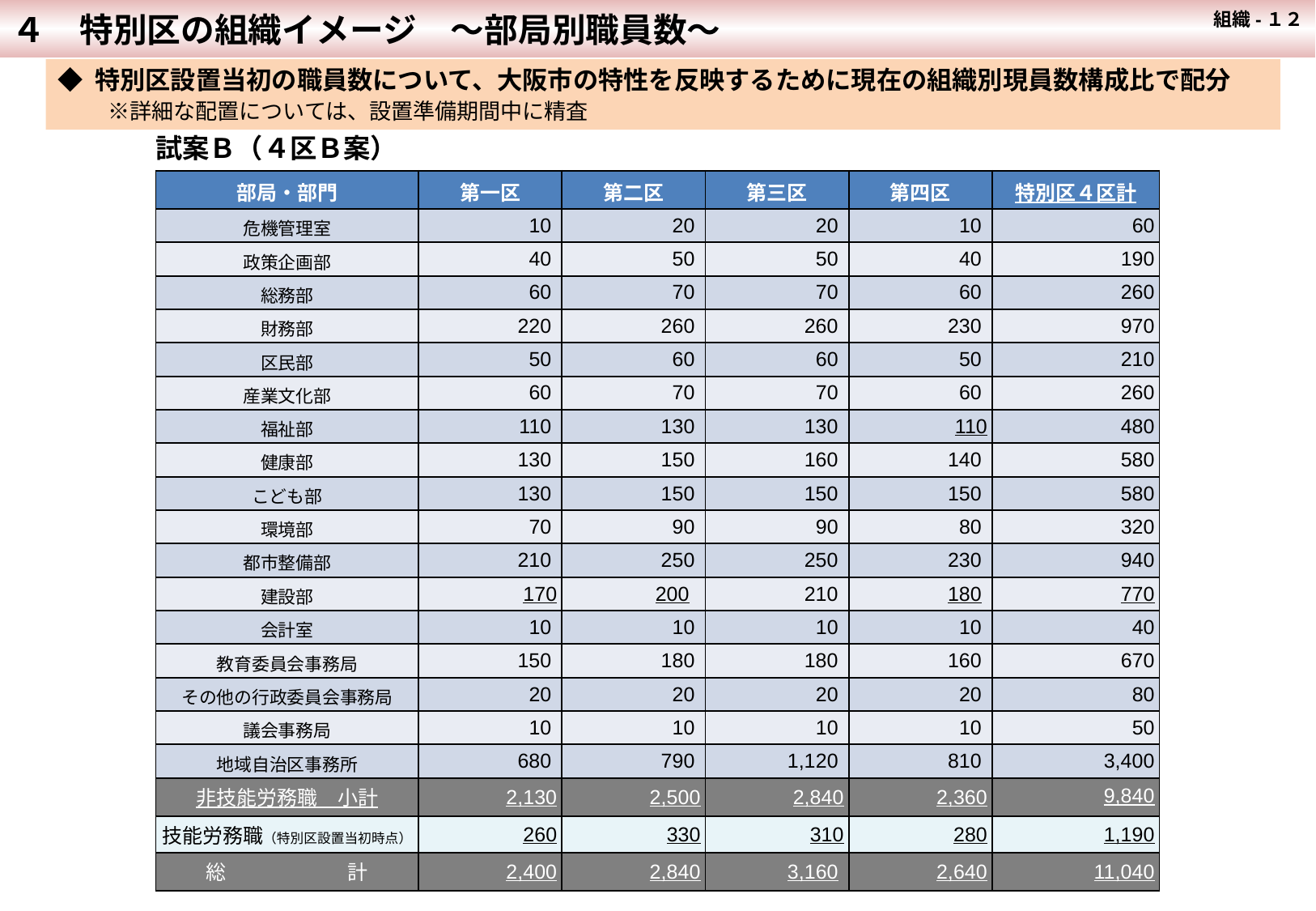

４　特別区の組織イメージ　～部局別職員数～
 組織-１２
 組-１１
◆ 特別区設置当初の職員数について、大阪市の特性を反映するために現在の組織別現員数構成比で配分
　　※詳細な配置については、設置準備期間中に精査
試案Ｂ（４区Ｂ案）
| 部局・部門 | 第一区 | 第二区 | 第三区 | 第四区 | 特別区４区計 |
| --- | --- | --- | --- | --- | --- |
| 危機管理室 | 10 | 20 | 20 | 10 | 60 |
| 政策企画部 | 40 | 50 | 50 | 40 | 190 |
| 総務部 | 60 | 70 | 70 | 60 | 260 |
| 財務部 | 220 | 260 | 260 | 230 | 970 |
| 区民部 | 50 | 60 | 60 | 50 | 210 |
| 産業文化部 | 60 | 70 | 70 | 60 | 260 |
| 福祉部 | 110 | 130 | 130 | 110 | 480 |
| 健康部 | 130 | 150 | 160 | 140 | 580 |
| こども部 | 130 | 150 | 150 | 150 | 580 |
| 環境部 | 70 | 90 | 90 | 80 | 320 |
| 都市整備部 | 210 | 250 | 250 | 230 | 940 |
| 建設部 | 170 | 200 | 210 | 180 | 770 |
| 会計室 | 10 | 10 | 10 | 10 | 40 |
| 教育委員会事務局 | 150 | 180 | 180 | 160 | 670 |
| その他の行政委員会事務局 | 20 | 20 | 20 | 20 | 80 |
| 議会事務局 | 10 | 10 | 10 | 10 | 50 |
| 地域自治区事務所 | 680 | 790 | 1,120 | 810 | 3,400 |
| 非技能労務職　小計 | 2,130 | 2,500 | 2,840 | 2,360 | 9,840 |
| 技能労務職（特別区設置当初時点） | 260 | 330 | 310 | 280 | 1,190 |
| 総　　　　　　計 | 2,400 | 2,840 | 3,160 | 2,640 | 11,040 |